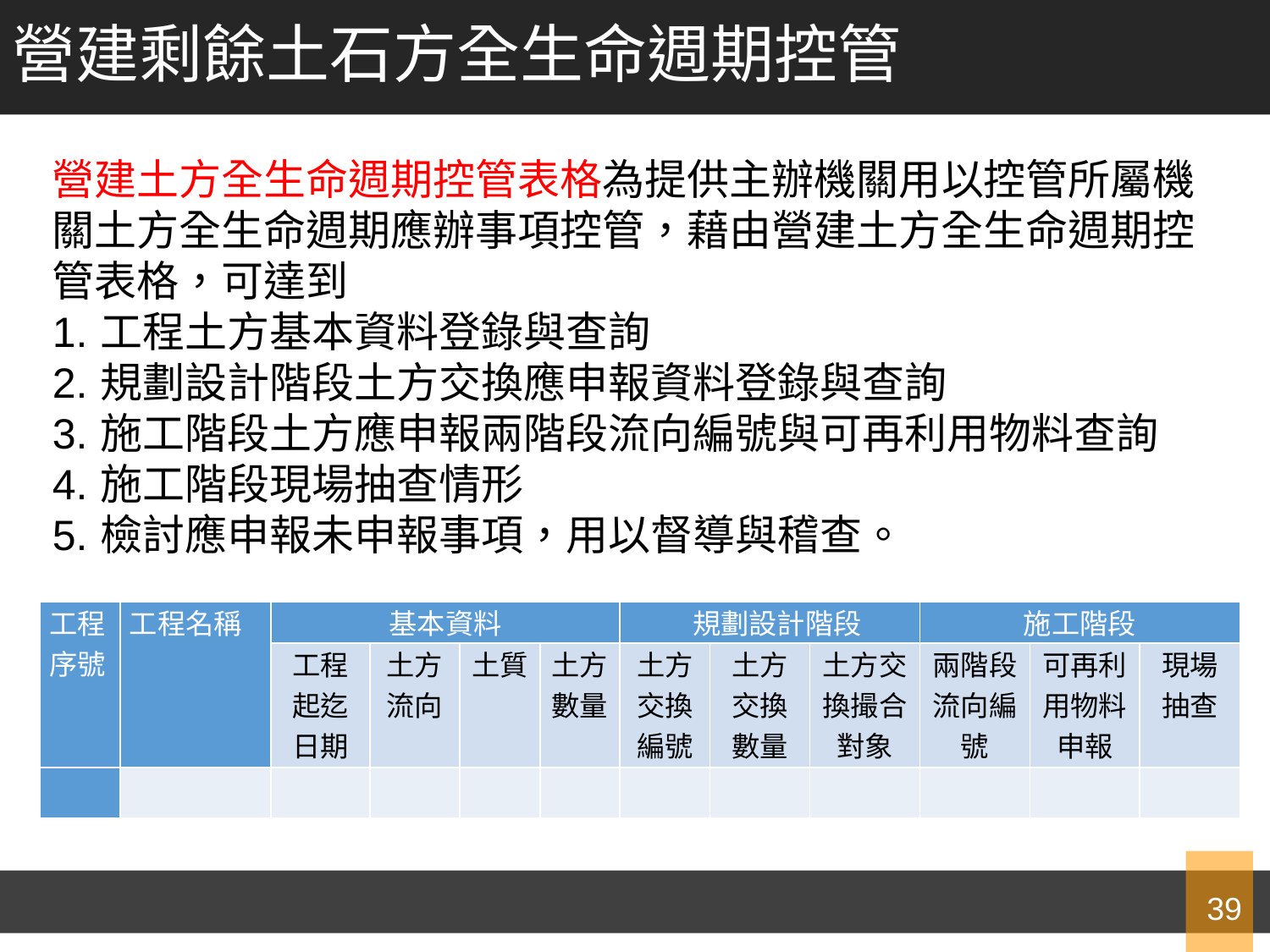

營建剩餘土石方全生命週期控管
營建土方全生命週期控管表格為提供主辦機關用以控管所屬機關土方全生命週期應辦事項控管，藉由營建土方全生命週期控管表格，可達到
工程土方基本資料登錄與查詢
規劃設計階段土方交換應申報資料登錄與查詢
施工階段土方應申報兩階段流向編號與可再利用物料查詢
施工階段現場抽查情形
檢討應申報未申報事項，用以督導與稽查。
| 工程序號 | 工程名稱 | 基本資料 |  |  |  | 規劃設計階段 |  |  | 施工階段 |  |  |
| --- | --- | --- | --- | --- | --- | --- | --- | --- | --- | --- | --- |
|  |  | 工程起迄日期 | 土方流向 | 土質 | 土方數量 | 土方交換編號 | 土方交換數量 | 土方交換撮合對象 | 兩階段流向編號 | 可再利用物料申報 | 現場抽查 |
|  |  |  |  |  |  |  |  |  |  |  |  |
39